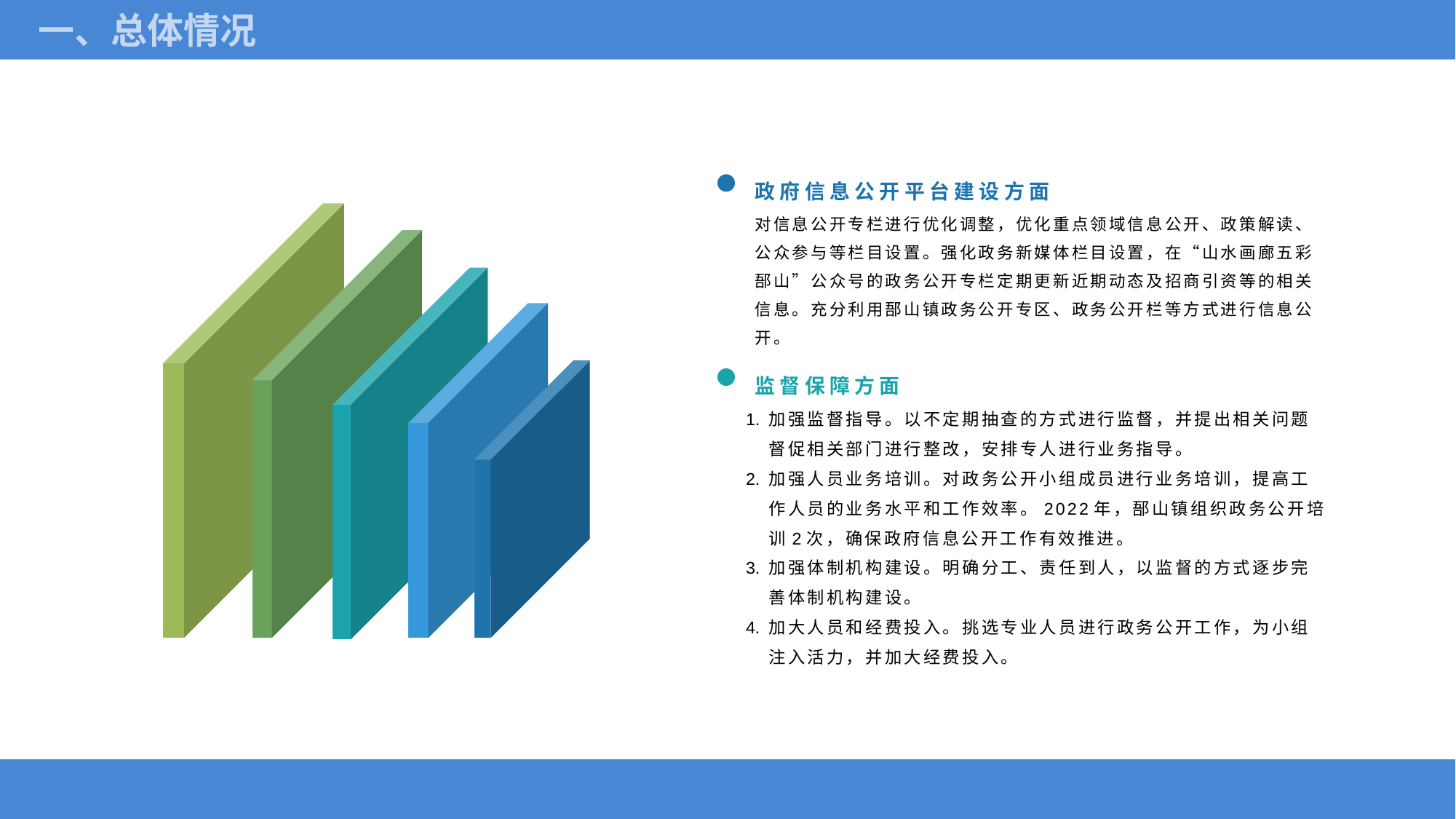

一、总体情况
政府信息公开平台建设方面

对信息公开专栏进行优化调整，优化重点领域信息公开、政策解读、公众参与等栏目设置。强化政务新媒体栏目设置，在“山水画廊五彩郚山”公众号的政务公开专栏定期更新近期动态及招商引资等的相关信息。充分利用郚山镇政务公开专区、政务公开栏等方式进行信息公开。

监督保障方面

加强监督指导。以不定期抽查的方式进行监督，并提出相关问题督促相关部门进行整改，安排专人进行业务指导。
加强人员业务培训。对政务公开小组成员进行业务培训，提高工作人员的业务水平和工作效率。2022年，郚山镇组织政务公开培训2次，确保政府信息公开工作有效推进。
加强体制机构建设。明确分工、责任到人，以监督的方式逐步完善体制机构建设。
加大人员和经费投入。挑选专业人员进行政务公开工作，为小组注入活力，并加大经费投入。